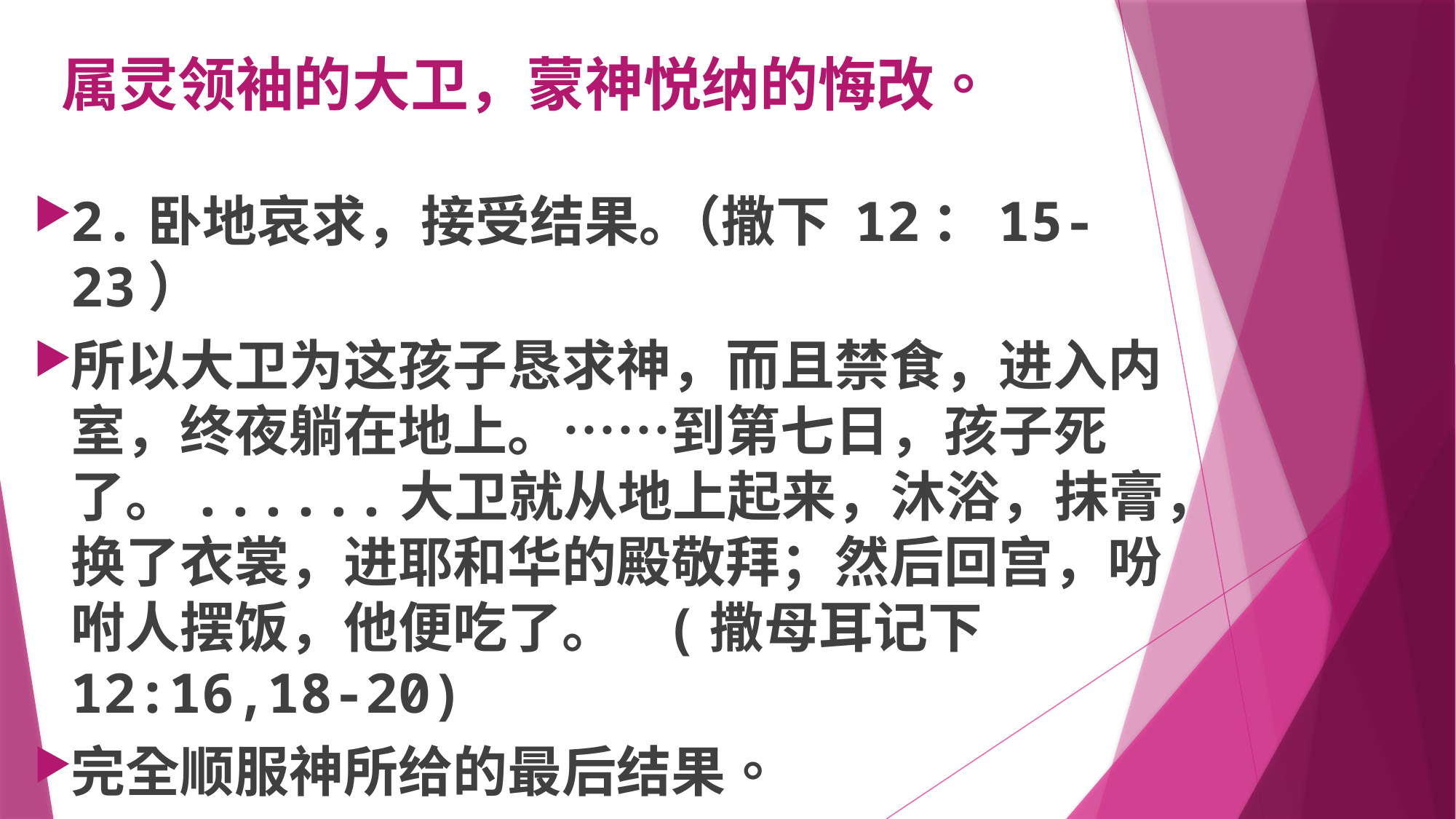

# 属灵领袖的大卫，蒙神悦纳的悔改。
2.卧地哀求，接受结果｡（撒下 12：15-23）
所以大卫为这孩子恳求神，而且禁食，进入内室，终夜躺在地上。……到第七日，孩子死了。......大卫就从地上起来，沐浴，抹膏，换了衣裳，进耶和华的殿敬拜；然后回宫，吩咐人摆饭，他便吃了。   (撒母耳记下 12:16,18-20)
完全顺服神所给的最后结果。